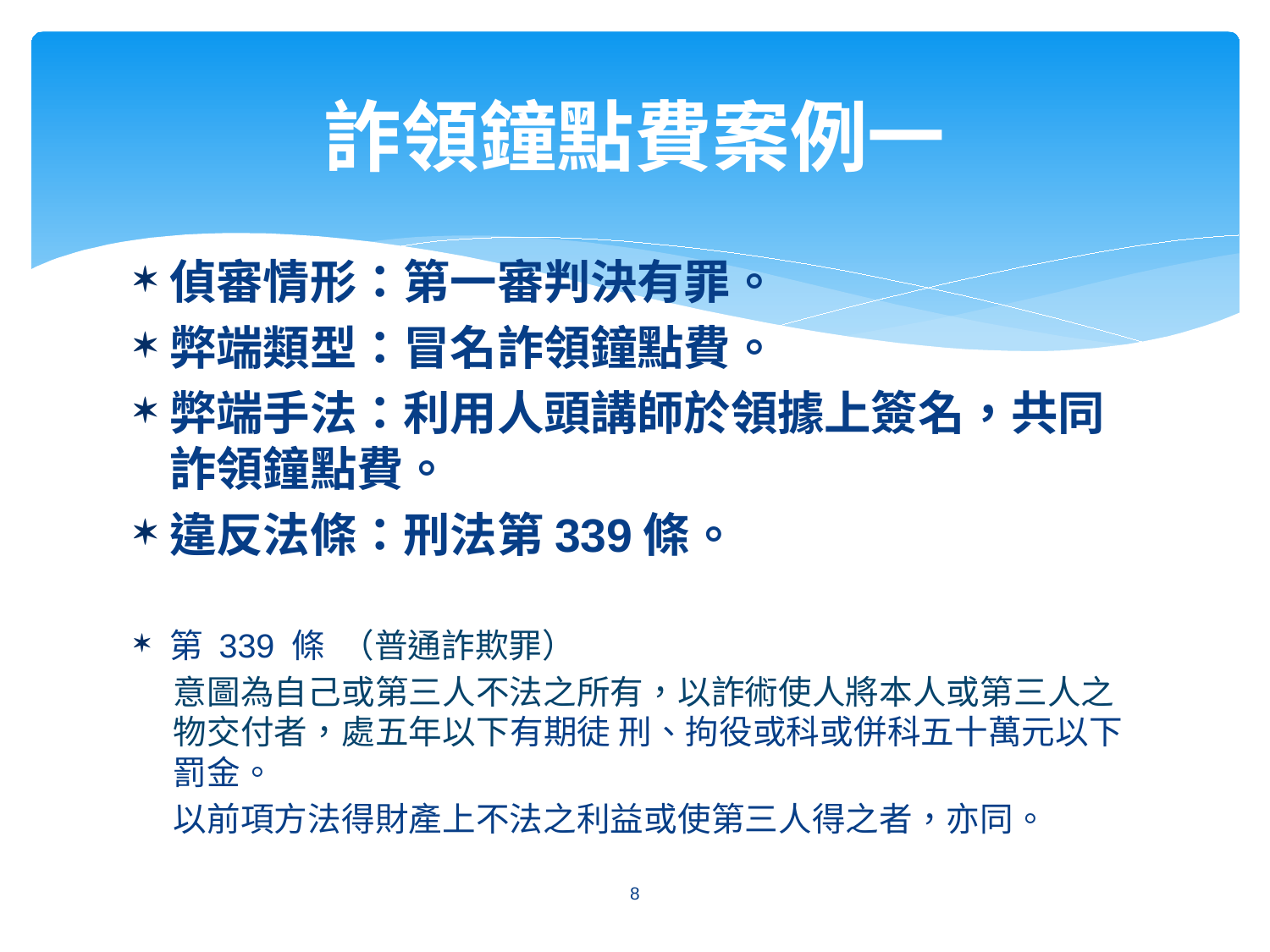

# 詐領鐘點費案例一
偵審情形：第一審判決有罪。
弊端類型：冒名詐領鐘點費。
弊端手法：利用人頭講師於領據上簽名，共同詐領鐘點費。
違反法條：刑法第339條。

第 339 條  （普通詐欺罪）
意圖為自己或第三人不法之所有，以詐術使人將本人或第三人之物交付者，處五年以下有期徒 刑、拘役或科或併科五十萬元以下罰金。
以前項方法得財產上不法之利益或使第三人得之者，亦同。

8